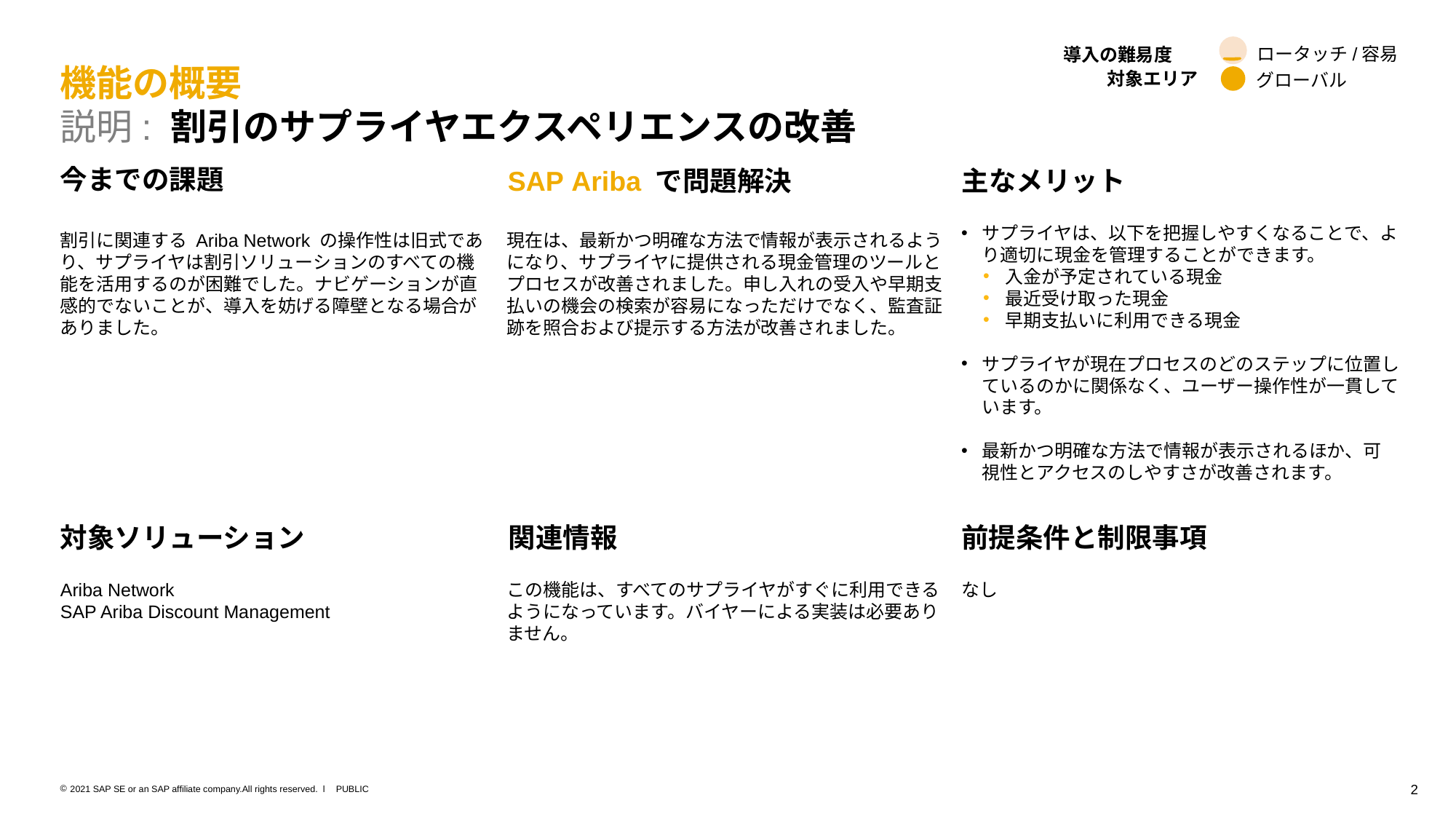

ロータッチ/容易
導入の難易度
# 機能の概要 説明: 割引のサプライヤエクスペリエンスの改善

対象エリア
グローバル
今までの課題
SAP Ariba で問題解決
主なメリット
サプライヤは、以下を把握しやすくなることで、より適切に現金を管理することができます。
入金が予定されている現金
最近受け取った現金
早期支払いに利用できる現金

サプライヤが現在プロセスのどのステップに位置しているのかに関係なく、ユーザー操作性が一貫しています。

最新かつ明確な方法で情報が表示されるほか、可視性とアクセスのしやすさが改善されます。
現在は、最新かつ明確な方法で情報が表示されるようになり、サプライヤに提供される現金管理のツールとプロセスが改善されました。申し入れの受入や早期支払いの機会の検索が容易になっただけでなく、監査証跡を照合および提示する方法が改善されました。
割引に関連する Ariba Network の操作性は旧式であり、サプライヤは割引ソリューションのすべての機能を活用するのが困難でした。ナビゲーションが直感的でないことが、導入を妨げる障壁となる場合がありました。
対象ソリューション
関連情報
前提条件と制限事項
Ariba Network
SAP Ariba Discount Management
この機能は、すべてのサプライヤがすぐに利用できるようになっています。バイヤーによる実装は必要ありません。

なし